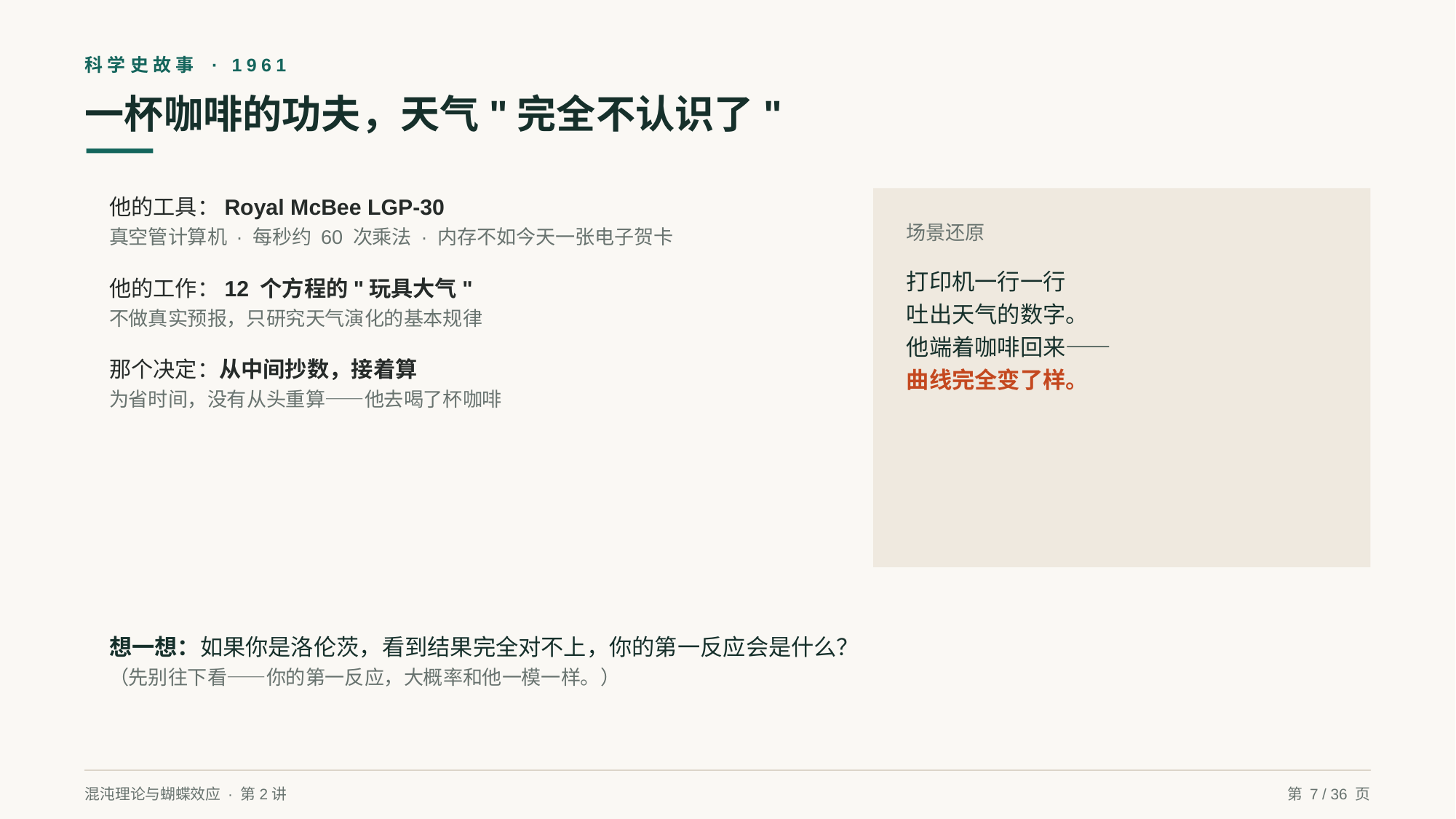

科学史故事 · 1961
一杯咖啡的功夫，天气"完全不认识了"

他的工具：Royal McBee LGP-30
真空管计算机 · 每秒约 60 次乘法 · 内存不如今天一张电子贺卡
他的工作：12 个方程的"玩具大气"
不做真实预报，只研究天气演化的基本规律
那个决定：从中间抄数，接着算
为省时间，没有从头重算——他去喝了杯咖啡

场景还原
打印机一行一行
吐出天气的数字。
他端着咖啡回来——
曲线完全变了样。
想一想：如果你是洛伦茨，看到结果完全对不上，你的第一反应会是什么？
（先别往下看——你的第一反应，大概率和他一模一样。）

混沌理论与蝴蝶效应 · 第2讲
第 7 / 36 页